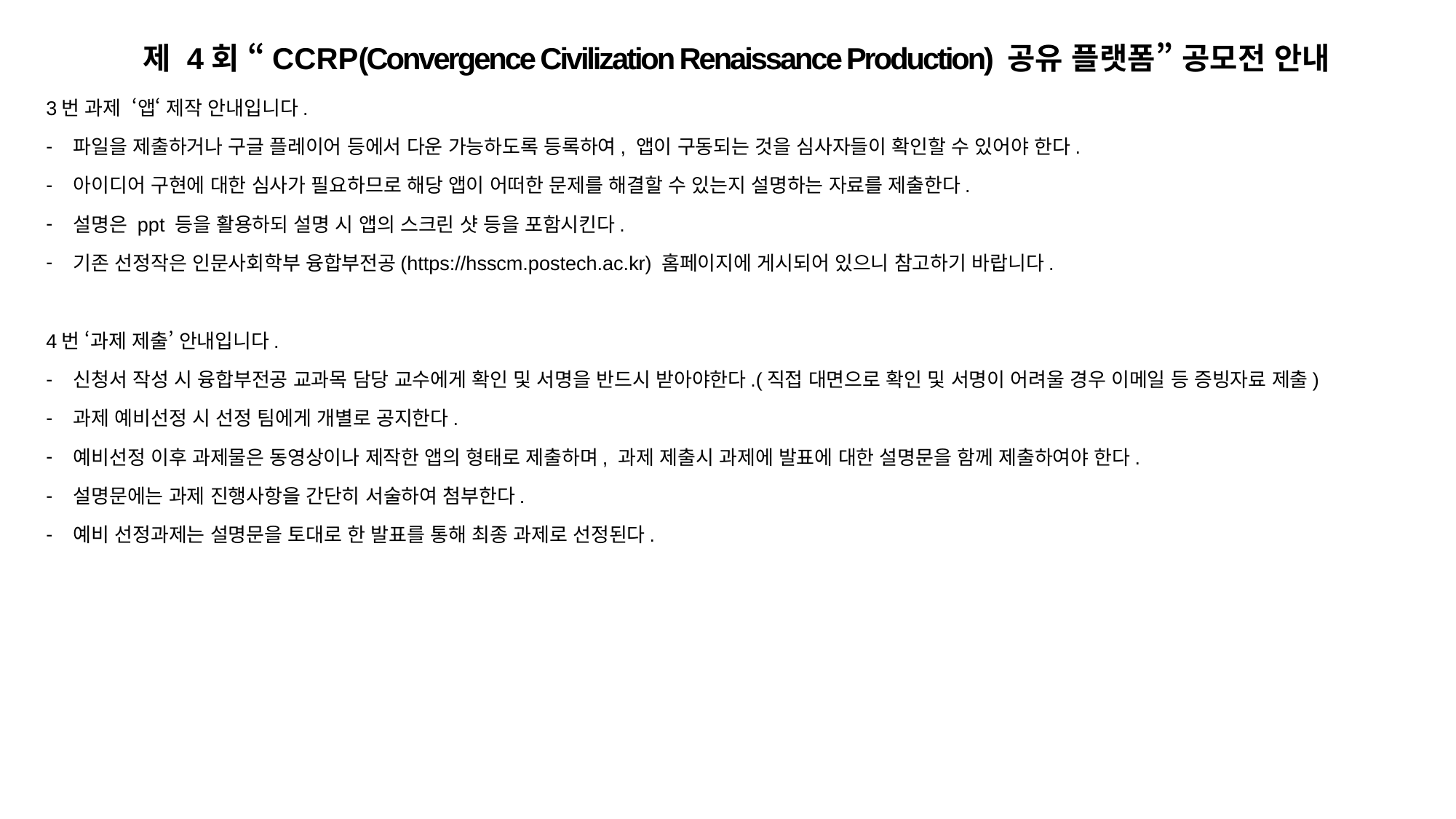

# 제 4회 “CCRP(Convergence Civilization Renaissance Production) 공유 플랫폼” 공모전 안내
3번 과제  ‘앱‘ 제작 안내입니다.
파일을 제출하거나 구글 플레이어 등에서 다운 가능하도록 등록하여, 앱이 구동되는 것을 심사자들이 확인할 수 있어야 한다.
아이디어 구현에 대한 심사가 필요하므로 해당 앱이 어떠한 문제를 해결할 수 있는지 설명하는 자료를 제출한다.
설명은 ppt 등을 활용하되 설명 시 앱의 스크린 샷 등을 포함시킨다.
기존 선정작은 인문사회학부 융합부전공(https://hsscm.postech.ac.kr) 홈페이지에 게시되어 있으니 참고하기 바랍니다.

4번 ‘과제 제출’ 안내입니다.
신청서 작성 시 융합부전공 교과목 담당 교수에게 확인 및 서명을 반드시 받아야한다.(직접 대면으로 확인 및 서명이 어려울 경우 이메일 등 증빙자료 제출)
과제 예비선정 시 선정 팀에게 개별로 공지한다.
예비선정 이후 과제물은 동영상이나 제작한 앱의 형태로 제출하며, 과제 제출시 과제에 발표에 대한 설명문을 함께 제출하여야 한다.
설명문에는 과제 진행사항을 간단히 서술하여 첨부한다.
예비 선정과제는 설명문을 토대로 한 발표를 통해 최종 과제로 선정된다.